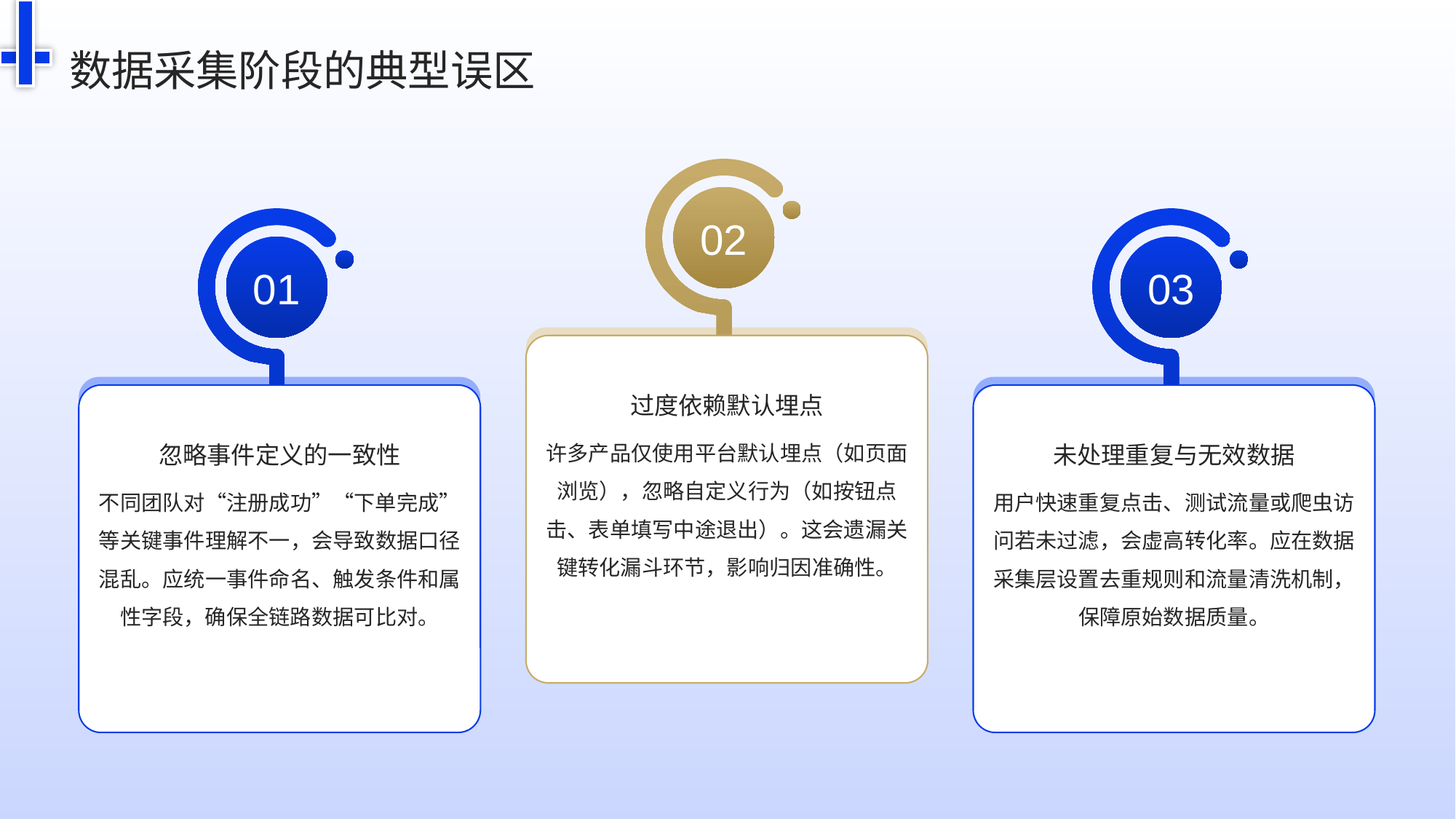

数据采集阶段的典型误区

02

01
03

过度依赖默认埋点

忽略事件定义的一致性
未处理重复与无效数据
许多产品仅使用平台默认埋点（如页面浏览），忽略自定义行为（如按钮点击、表单填写中途退出）。这会遗漏关键转化漏斗环节，影响归因准确性。
不同团队对“注册成功”“下单完成”等关键事件理解不一，会导致数据口径混乱。应统一事件命名、触发条件和属性字段，确保全链路数据可比对。
用户快速重复点击、测试流量或爬虫访问若未过滤，会虚高转化率。应在数据采集层设置去重规则和流量清洗机制，保障原始数据质量。